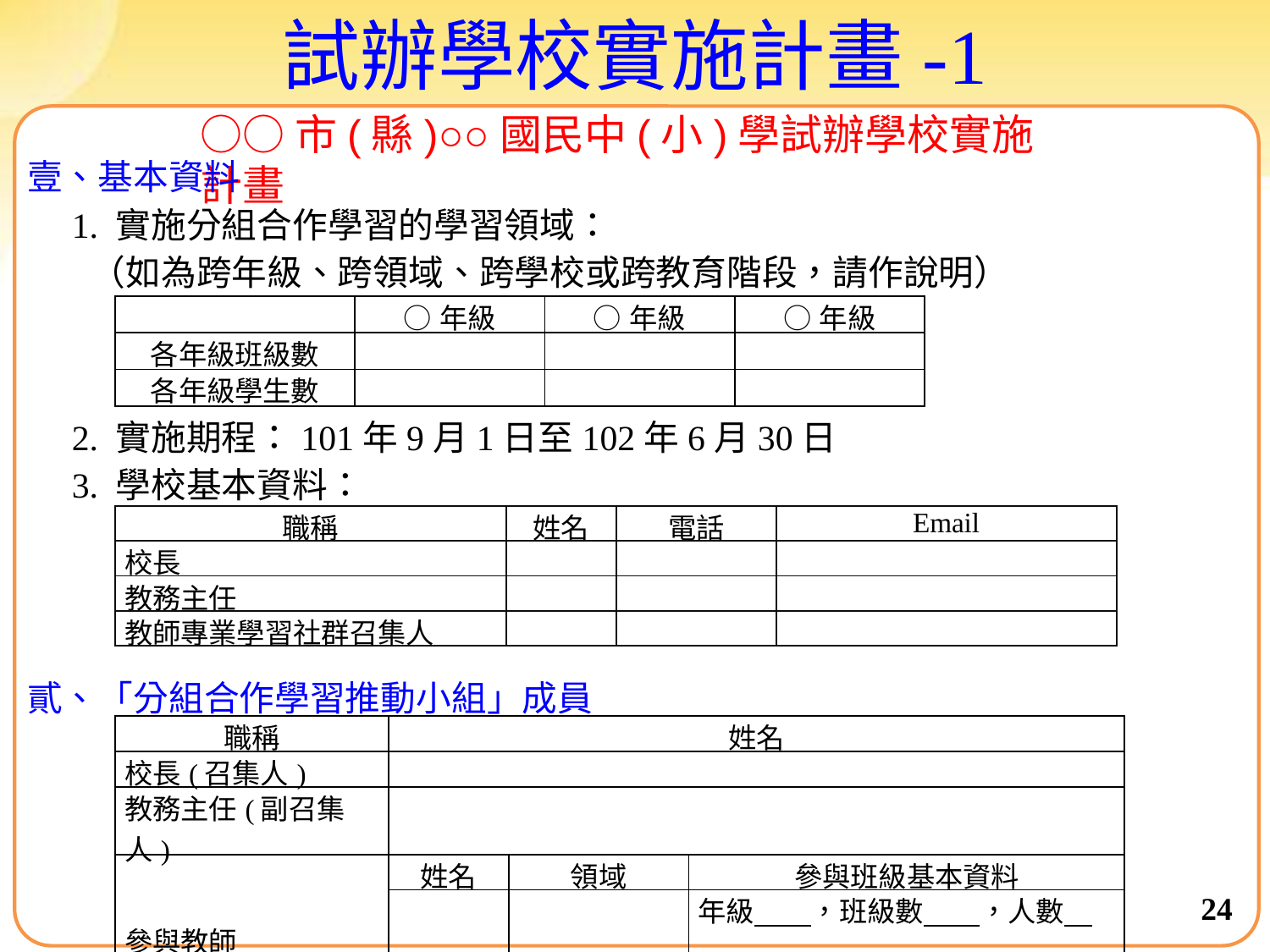

# 試辦學校實施計畫-1
○○市(縣)○○國民中(小)學試辦學校實施計畫

壹、基本資料
     1. 實施分組合作學習的學習領域：
       （如為跨年級、跨領域、跨學校或跨教育階段，請作說明）

     2. 實施期程：101年9月1日至102年6月30日
     3. 學校基本資料：

貳、「分組合作學習推動小組」成員
|  | ○年級 | ○年級 | ○年級 |
| --- | --- | --- | --- |
| 各年級班級數 |  |  |  |
| 各年級學生數 |  |  |  |
| 職稱 | 姓名 | 電話 | Email |
| --- | --- | --- | --- |
| 校長 |  |  |  |
| 教務主任 |  |  |  |
| 教師專業學習社群召集人 |  |  |  |
| 職稱 | 姓名 |  |  |
| --- | --- | --- | --- |
| 校長(召集人) |  |  |  |
| 教務主任(副召集人) |  |  |  |
| 參與教師 | 姓名 | 領域 | 參與班級基本資料 |
|  |  |  | 年級　　，班級數　　，人數 |
|  |  |  | 年級　　，班級數　　，人數 |
24